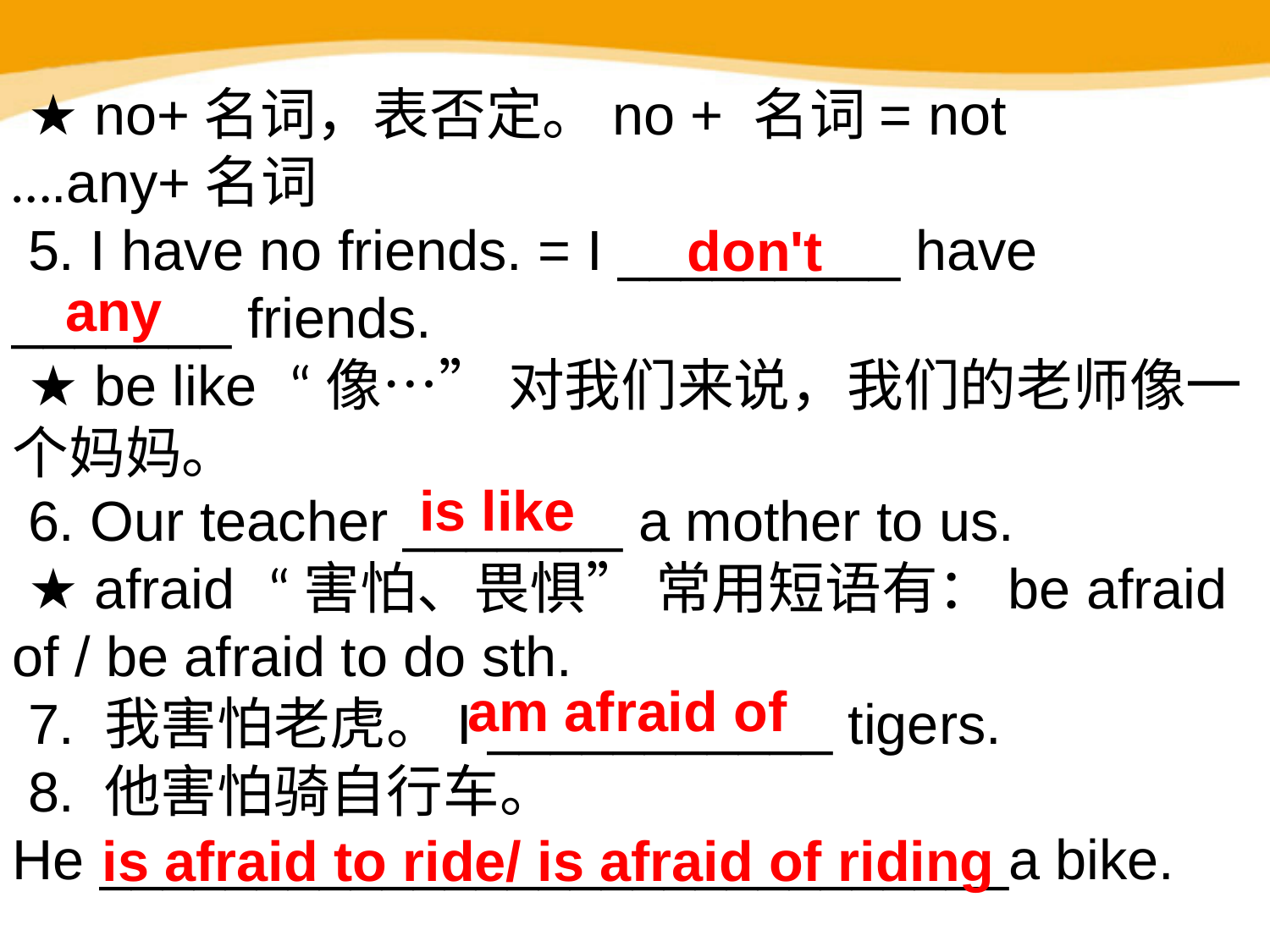

★ no+名词，表否定。no + 名词= not ….any+名词
 5. I have no friends. = I _________ have _______ friends.
 ★ be like  “像…” 对我们来说，我们的老师像一个妈妈。
 6. Our teacher _______ a mother to us.
 ★ afraid  “害怕、畏惧” 常用短语有：be afraid of / be afraid to do sth.
 7. 我害怕老虎。I ___________ tigers.
 8. 他害怕骑自行车。
He _____________________________a bike.
don't
any
is like
am afraid of
 is afraid to ride/ is afraid of riding